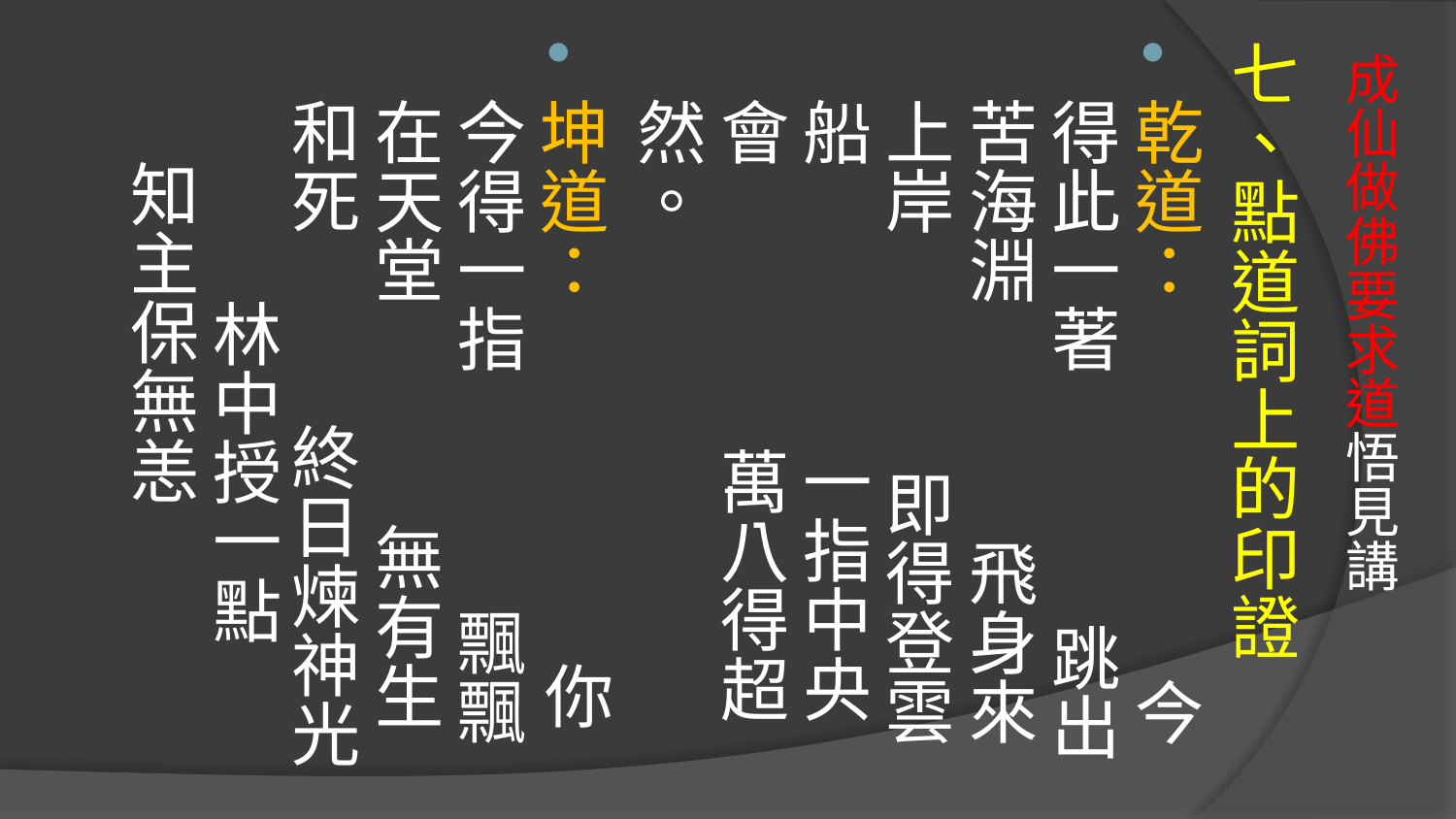

七、點道詞上的印證
乾道：                        今得此一著                跳出苦海淵               飛身來上岸               即得登雲船                  一指中央會                  萬八得超然。
坤道：                       你今得一指               飄飄在天堂              無有生和死            終日煉神光               林中授一點             知主保無恙

# 成仙做佛要求道悟見講